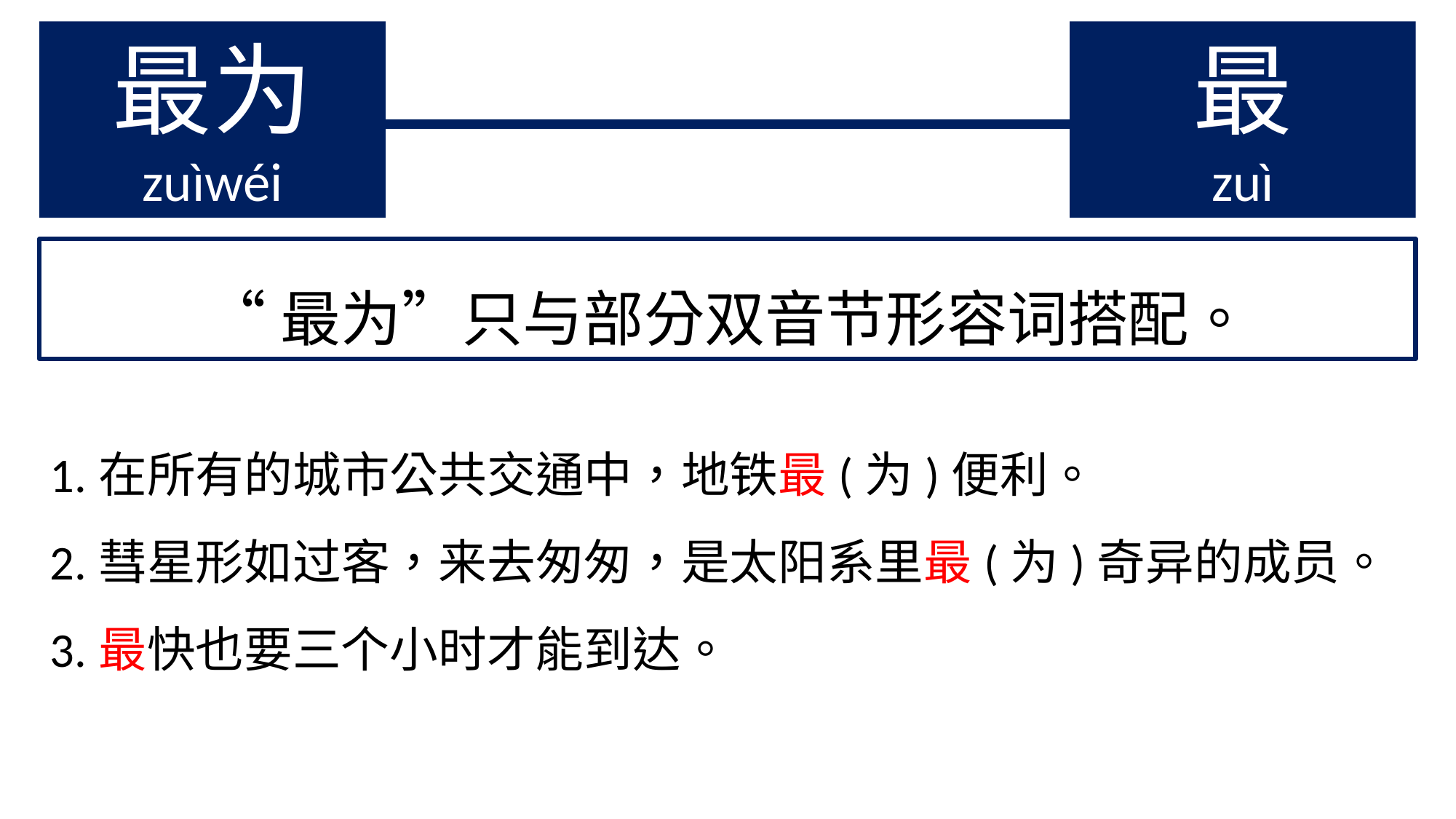

最为
zuìwéi
最
zuì
“最为”只与部分双音节形容词搭配。
1.在所有的城市公共交通中，地铁最(为)便利。
2.彗星形如过客，来去匆匆，是太阳系里最(为)奇异的成员。
3.最快也要三个小时才能到达。